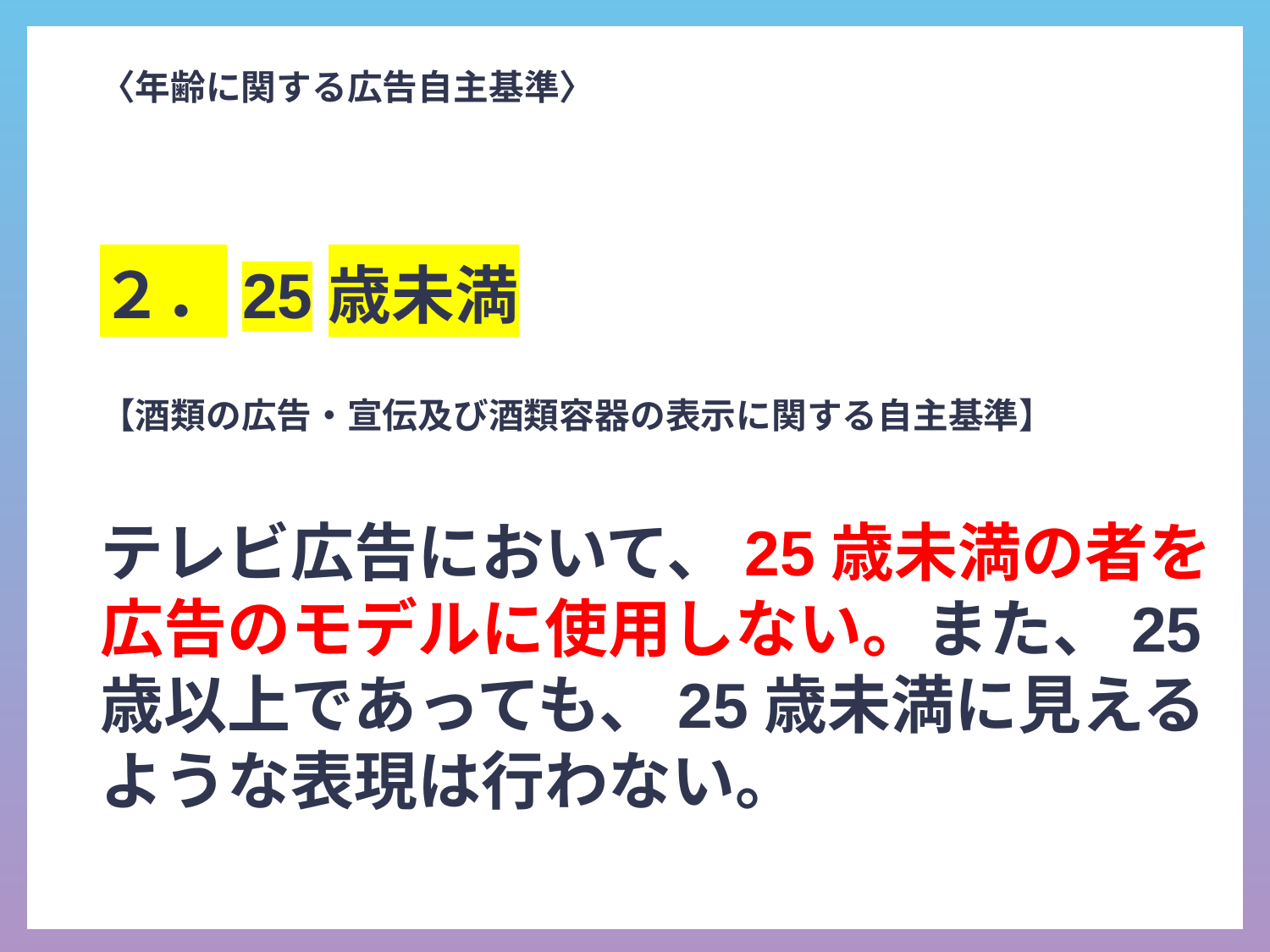

# 〈年齢に関する広告自主基準〉
２．25歳未満
【酒類の広告・宣伝及び酒類容器の表示に関する自主基準】

テレビ広告において、25歳未満の者を広告のモデルに使用しない。また、25歳以上であっても、25歳未満に見えるような表現は行わない。